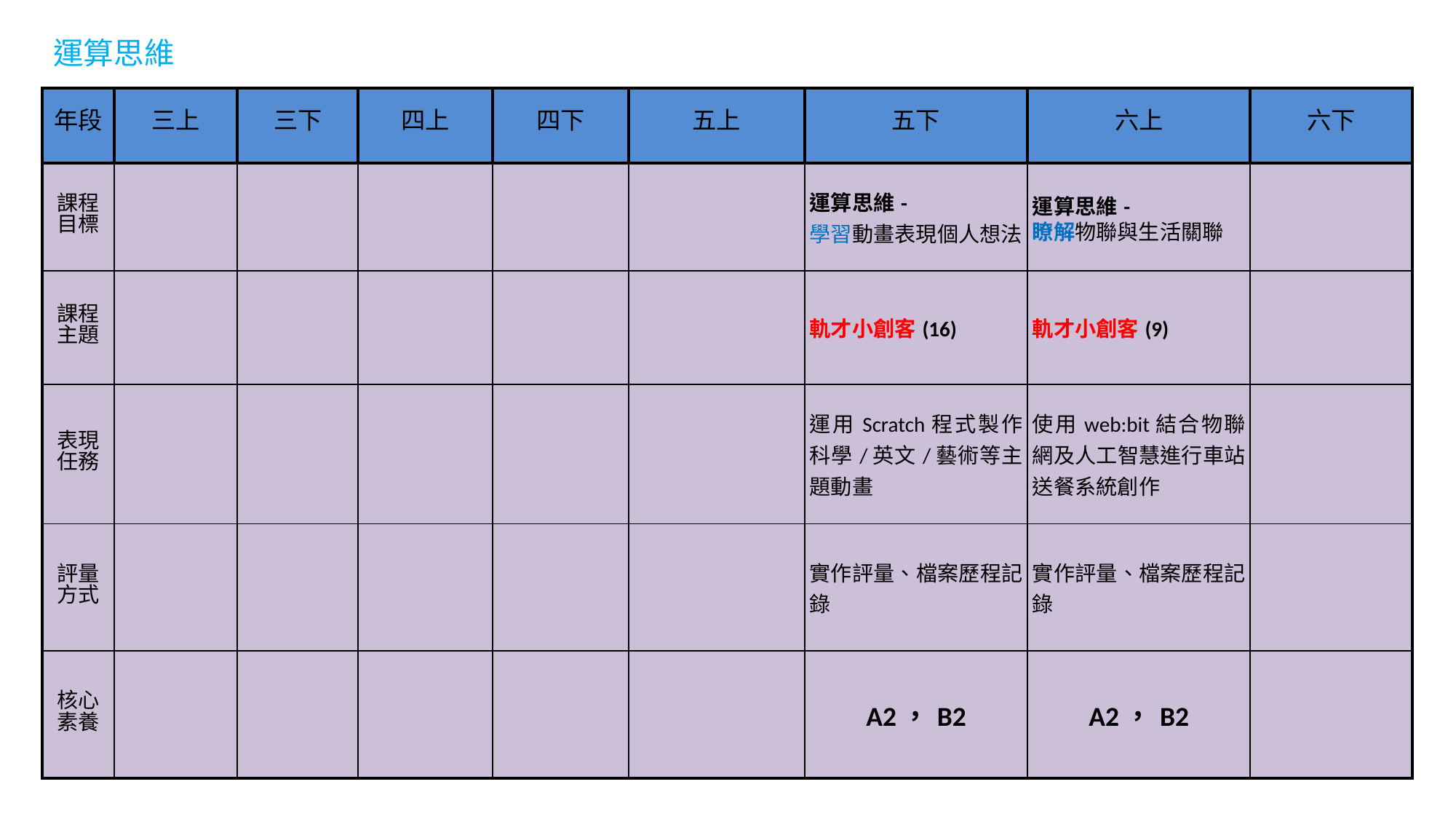

運算思維
| 年段 | 三上 | 三下 | 四上 | 四下 | 五上 | 五下 | 六上 | 六下 |
| --- | --- | --- | --- | --- | --- | --- | --- | --- |
| 課程 目標 |  |  |  |  |  | 運算思維- 學習動畫表現個人想法 | 運算思維- 瞭解物聯與生活關聯 |  |
| 課程主題 |  |  |  |  |  | 軌才小創客(16) | 軌才小創客(9) |  |
| 表現任務 |  |  |  |  |  | 運用Scratch程式製作科學/英文/藝術等主題動畫 | 使用web:bit結合物聯網及人工智慧進行車站送餐系統創作 |  |
| 評量方式 |  |  |  |  |  | 實作評量、檔案歷程記錄 | 實作評量、檔案歷程記錄 |  |
| 核心 素養 |  |  |  |  |  | A2，B2 | A2，B2 |  |